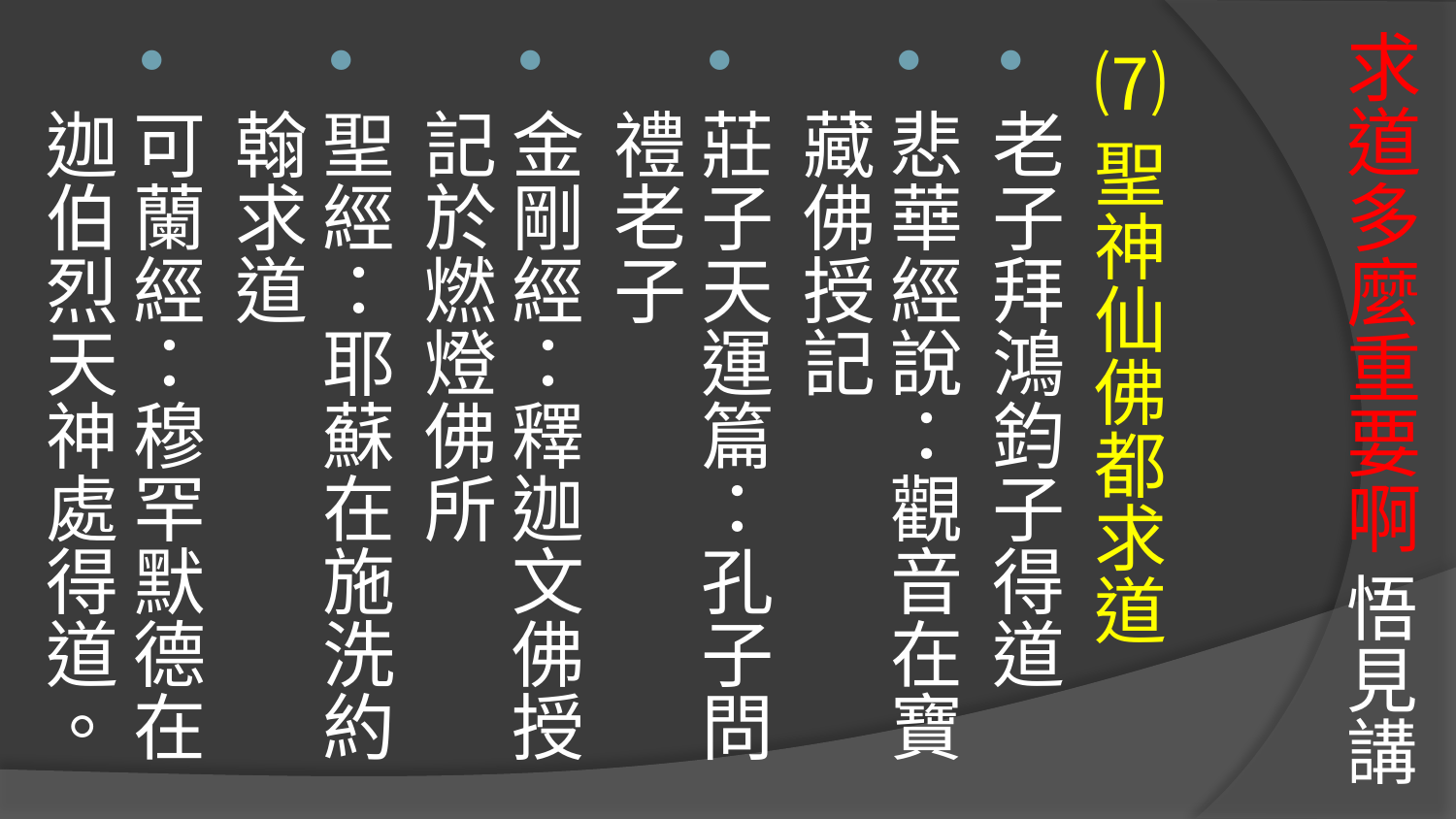

# 求道多麼重要啊 悟見講
⑺聖神仙佛都求道
老子拜鴻鈞子得道
悲華經說：觀音在寶藏佛授記
莊子天運篇：孔子問禮老子
金剛經：釋迦文佛授記於燃燈佛所
聖經：耶蘇在施洗約翰求道
可蘭經：穆罕默德在迦伯烈天神處得道。